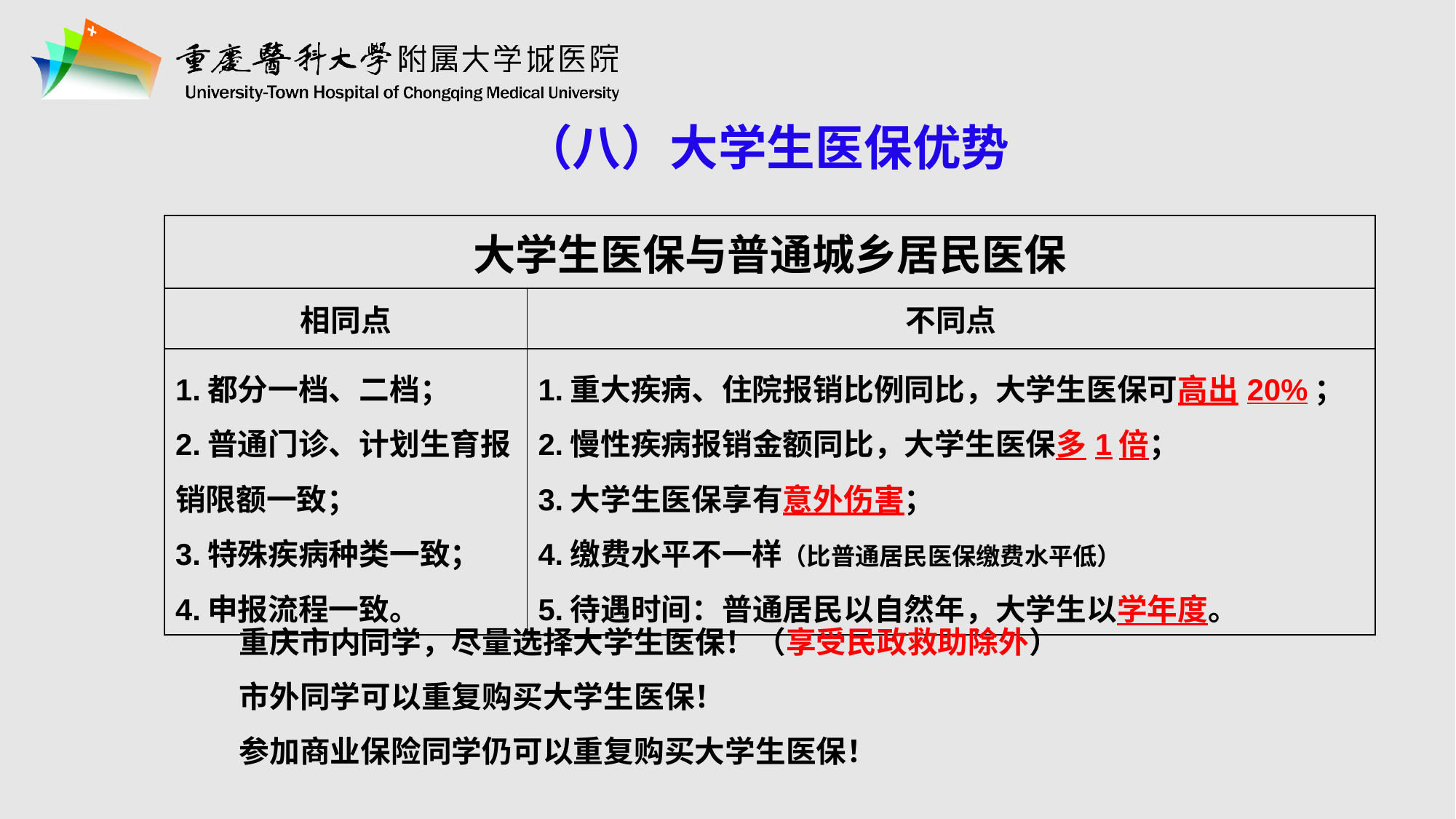

（八）大学生医保优势
| 大学生医保与普通城乡居民医保 |  |
| --- | --- |
| 相同点 | 不同点 |
| 1.都分一档、二档； 2.普通门诊、计划生育报销限额一致； 3.特殊疾病种类一致； 4.申报流程一致。 | 1.重大疾病、住院报销比例同比，大学生医保可高出20%； 2.慢性疾病报销金额同比，大学生医保多1倍； 3.大学生医保享有意外伤害； 4.缴费水平不一样（比普通居民医保缴费水平低） 5.待遇时间：普通居民以自然年，大学生以学年度。 |
重庆市内同学，尽量选择大学生医保！（享受民政救助除外）
市外同学可以重复购买大学生医保！
参加商业保险同学仍可以重复购买大学生医保！